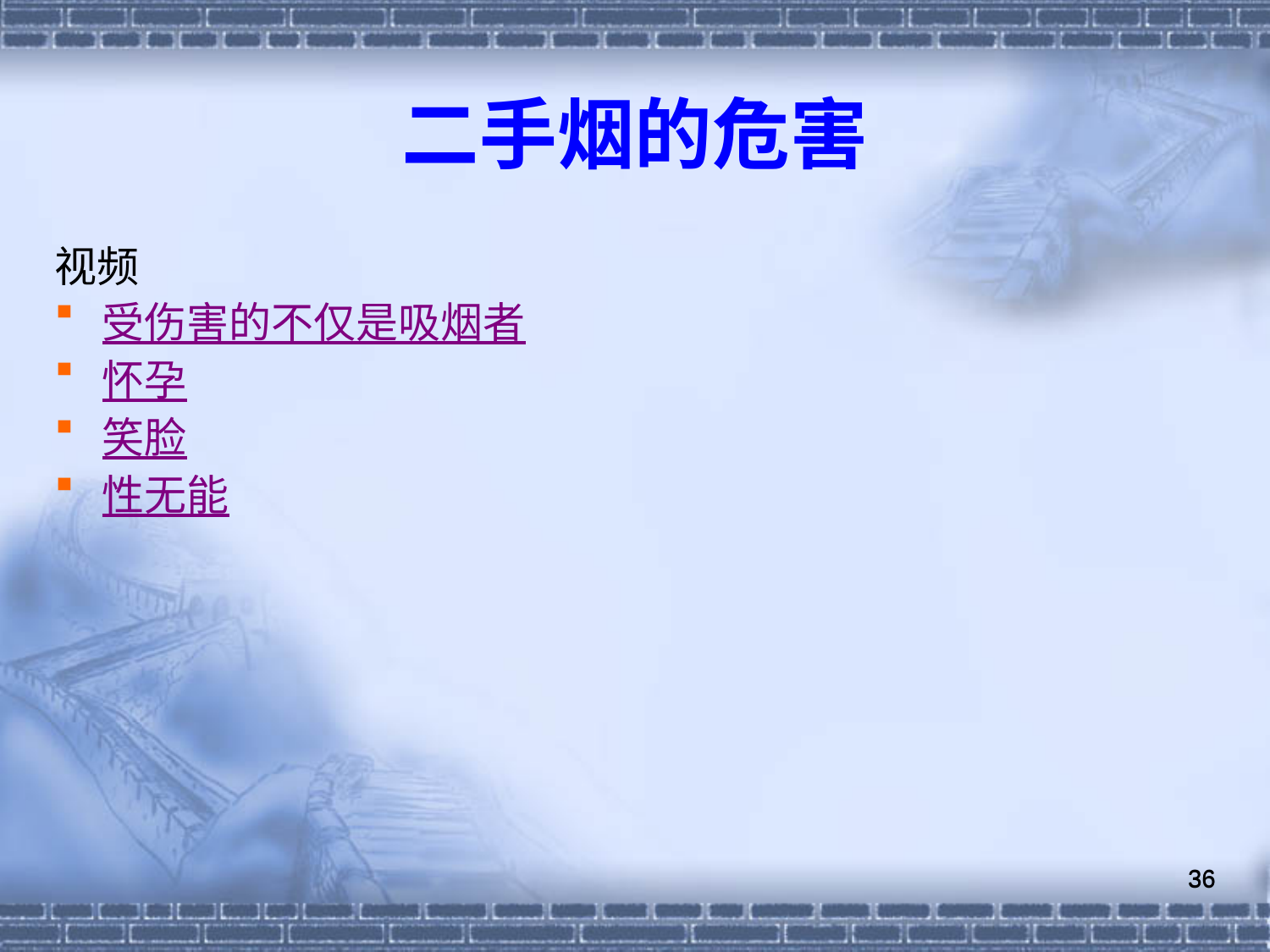

二手烟的危害
视频
受伤害的不仅是吸烟者
怀孕
笑脸
性无能

36
36